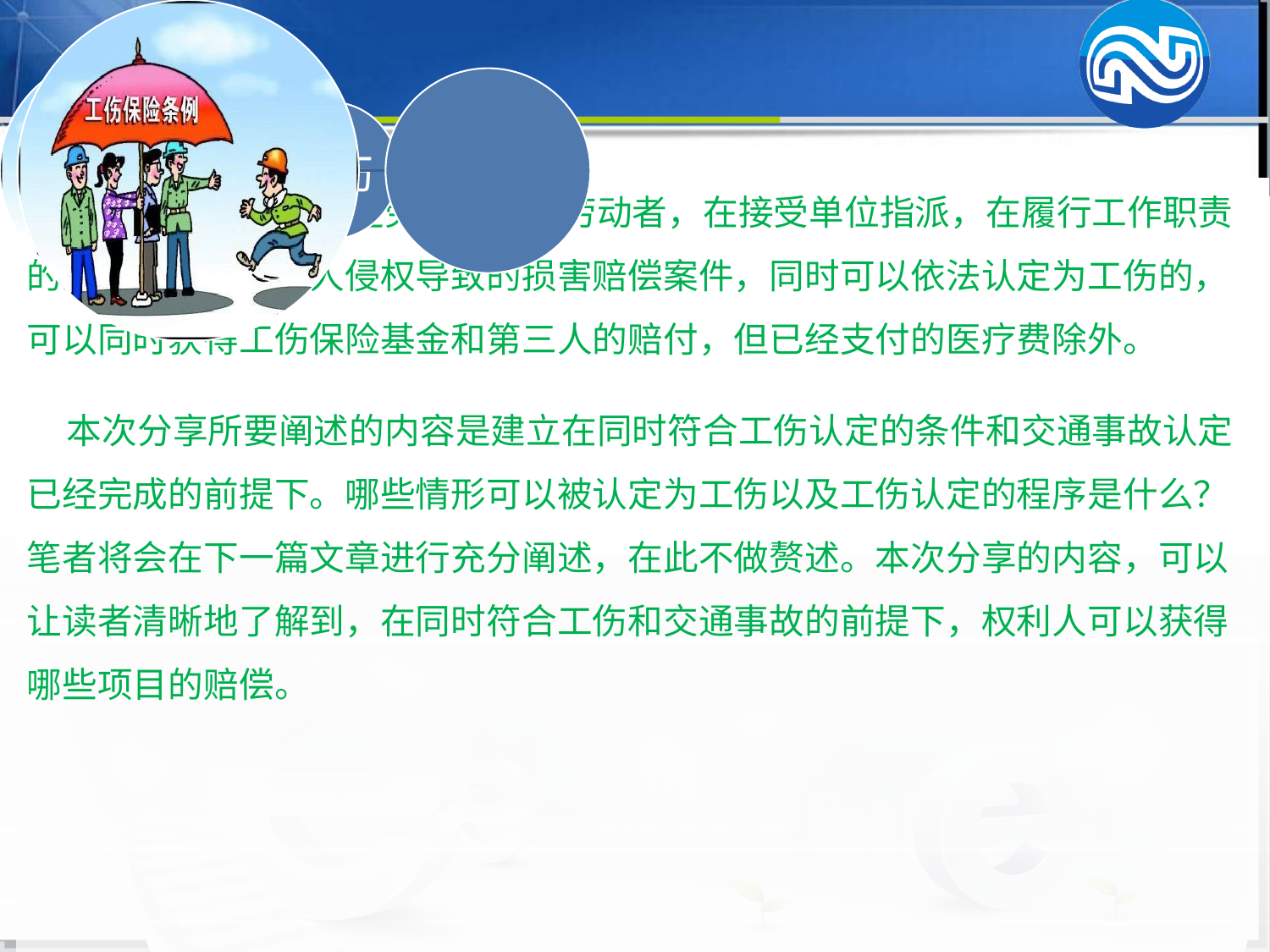

一、前  言
    与用人单位形成固定劳动关系的劳动者，在接受单位指派，在履行工作职责的过程中，因第三人侵权导致的损害赔偿案件，同时可以依法认定为工伤的，可以同时获得工伤保险基金和第三人的赔付，但已经支付的医疗费除外。
    本次分享所要阐述的内容是建立在同时符合工伤认定的条件和交通事故认定已经完成的前提下。哪些情形可以被认定为工伤以及工伤认定的程序是什么？笔者将会在下一篇文章进行充分阐述，在此不做赘述。本次分享的内容，可以让读者清晰地了解到，在同时符合工伤和交通事故的前提下，权利人可以获得哪些项目的赔偿。
工伤